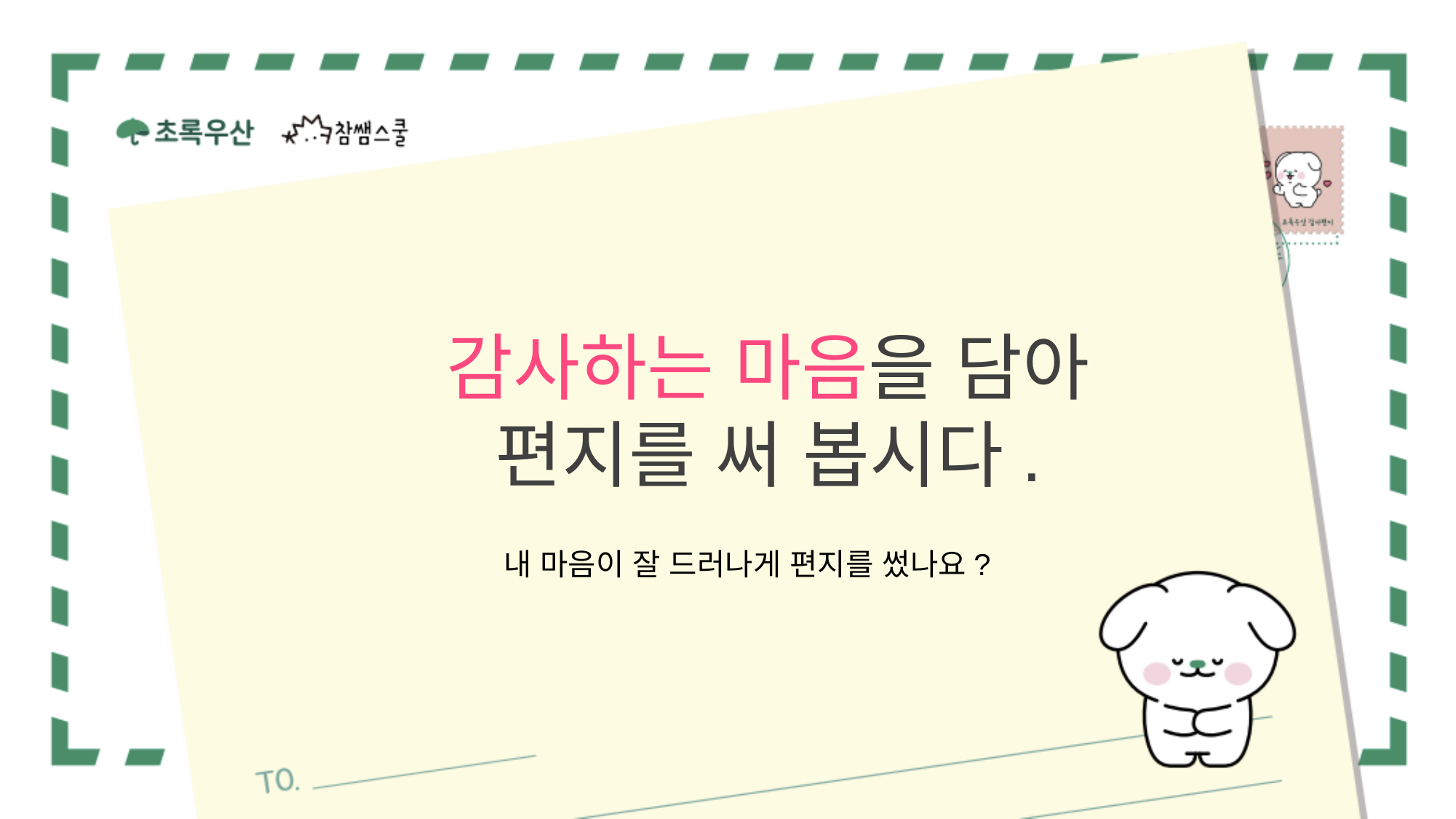

감사하는 마음을 담아
편지를 써 봅시다.
내 마음이 잘 드러나게 편지를 썼나요?